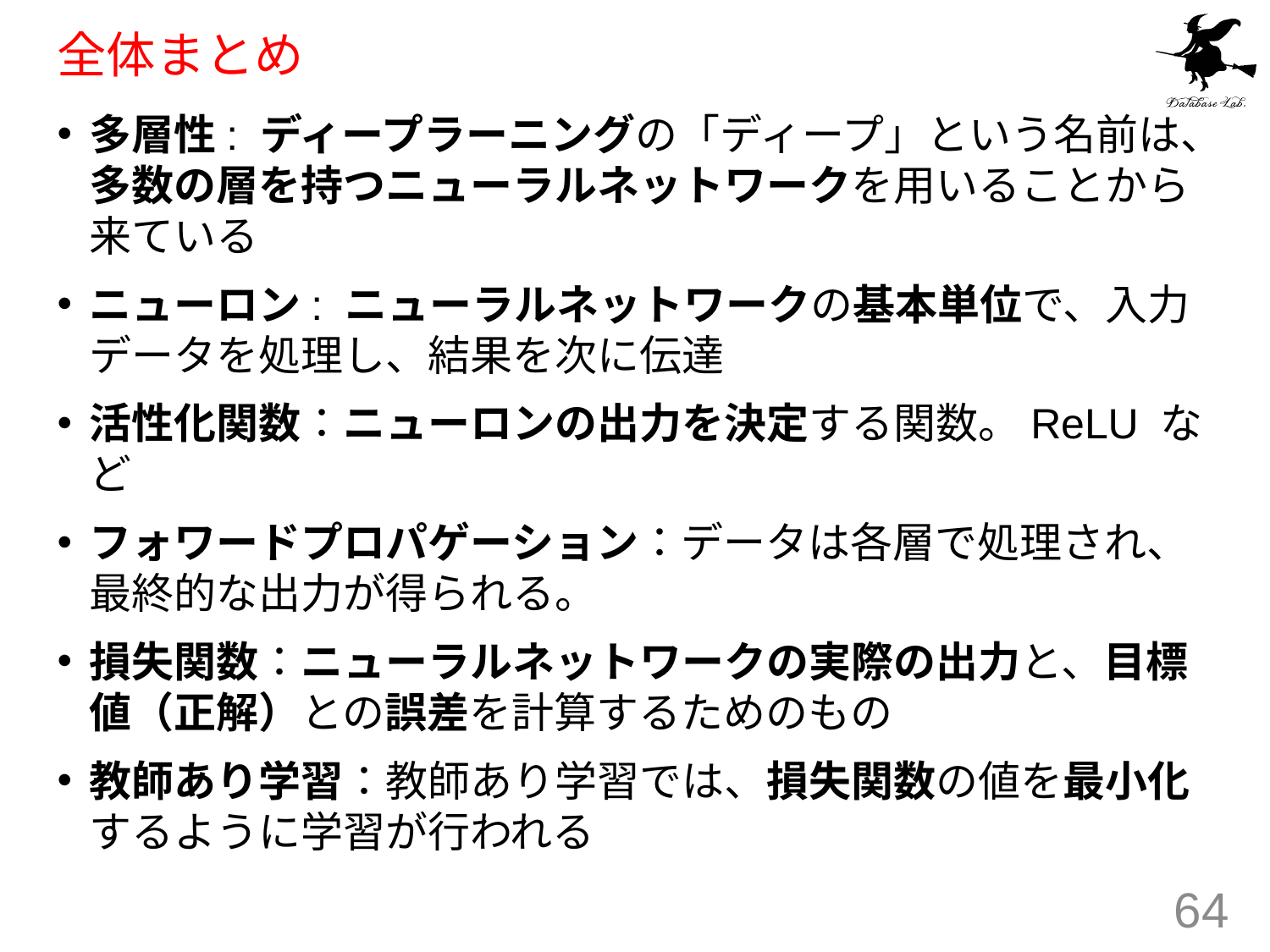

# 全体まとめ
多層性: ディープラーニングの「ディープ」という名前は、多数の層を持つニューラルネットワークを用いることから来ている
ニューロン: ニューラルネットワークの基本単位で、入力データを処理し、結果を次に伝達
活性化関数：ニューロンの出力を決定する関数。ReLU など
フォワードプロパゲーション：データは各層で処理され、最終的な出力が得られる。
損失関数：ニューラルネットワークの実際の出力と、目標値（正解）との誤差を計算するためのもの
教師あり学習：教師あり学習では、損失関数の値を最小化するように学習が行われる
64